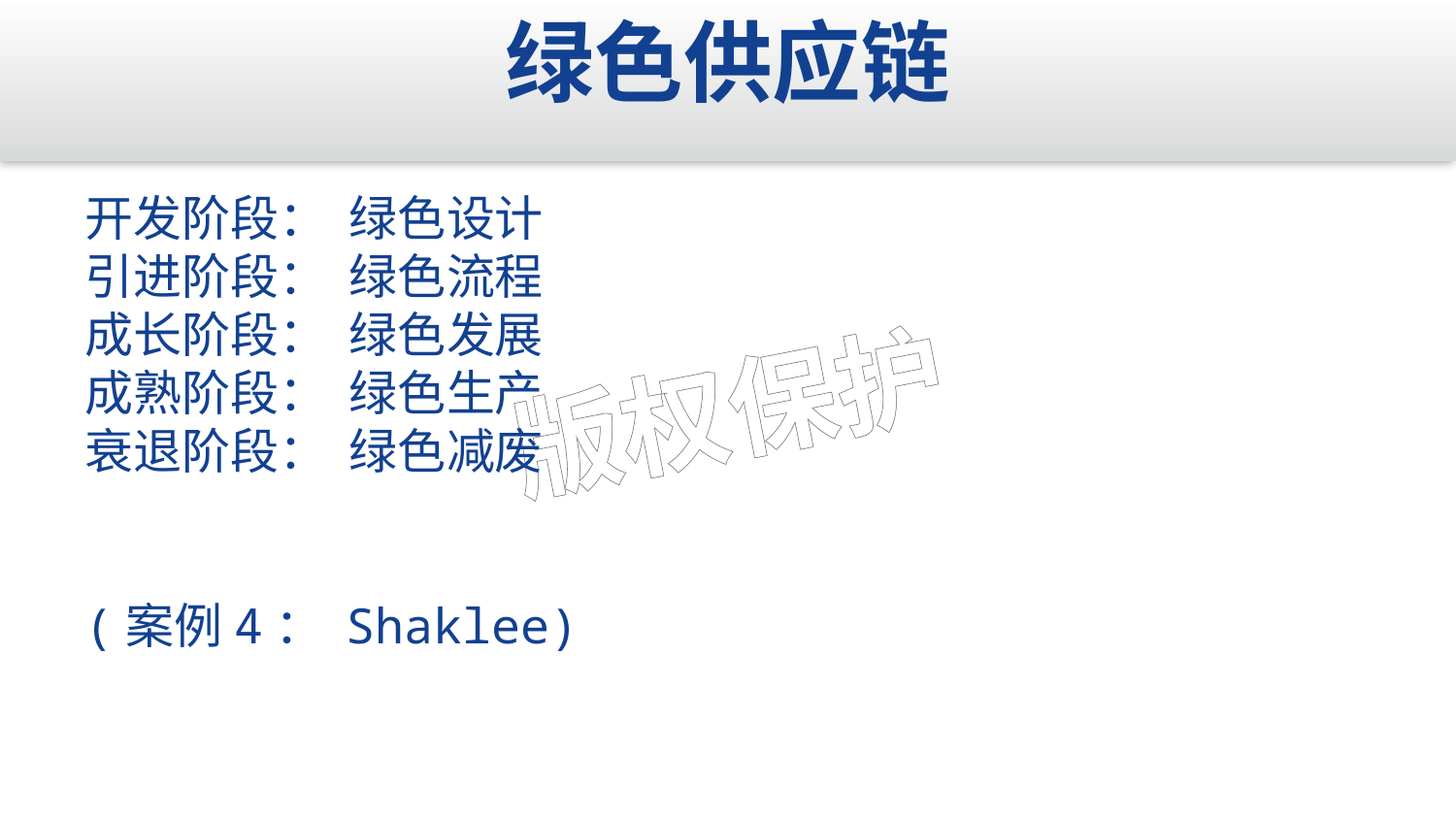

绿色供应链

开发阶段：  绿色设计
引进阶段：  绿色流程
成长阶段：  绿色发展
成熟阶段：  绿色生产
衰退阶段：  绿色减废

(案例4： Shaklee)